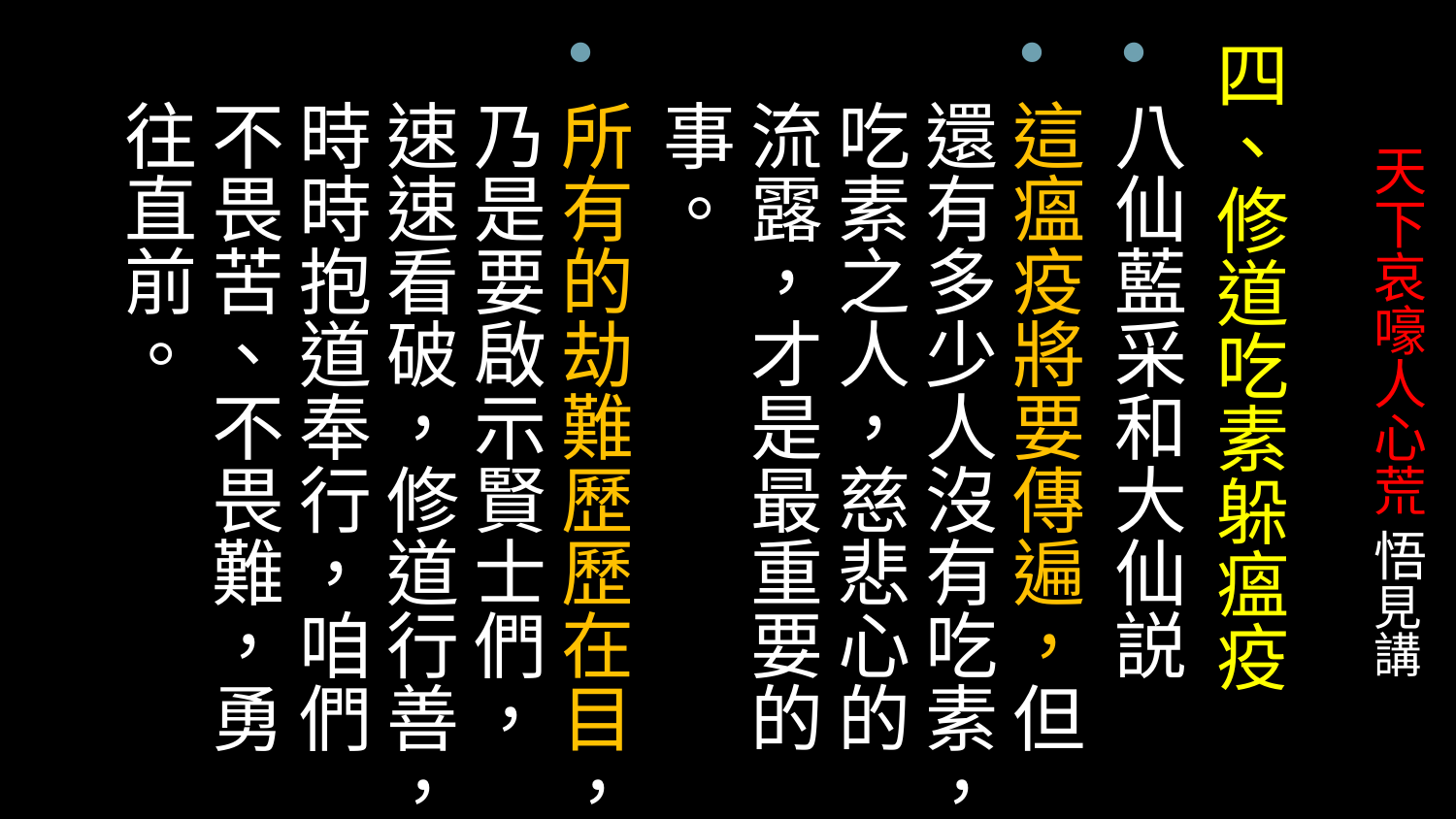

四、修道吃素躲瘟疫
八仙藍采和大仙説
這瘟疫將要傳遍，但還有多少人沒有吃素，吃素之人，慈悲心的流露，才是最重要的事。
所有的劫難歷歷在目，乃是要啟示賢士們，速速看破，修道行善，時時抱道奉行，咱們不畏苦、不畏難，勇往直前。

# 天下哀嚎人心荒 悟見講